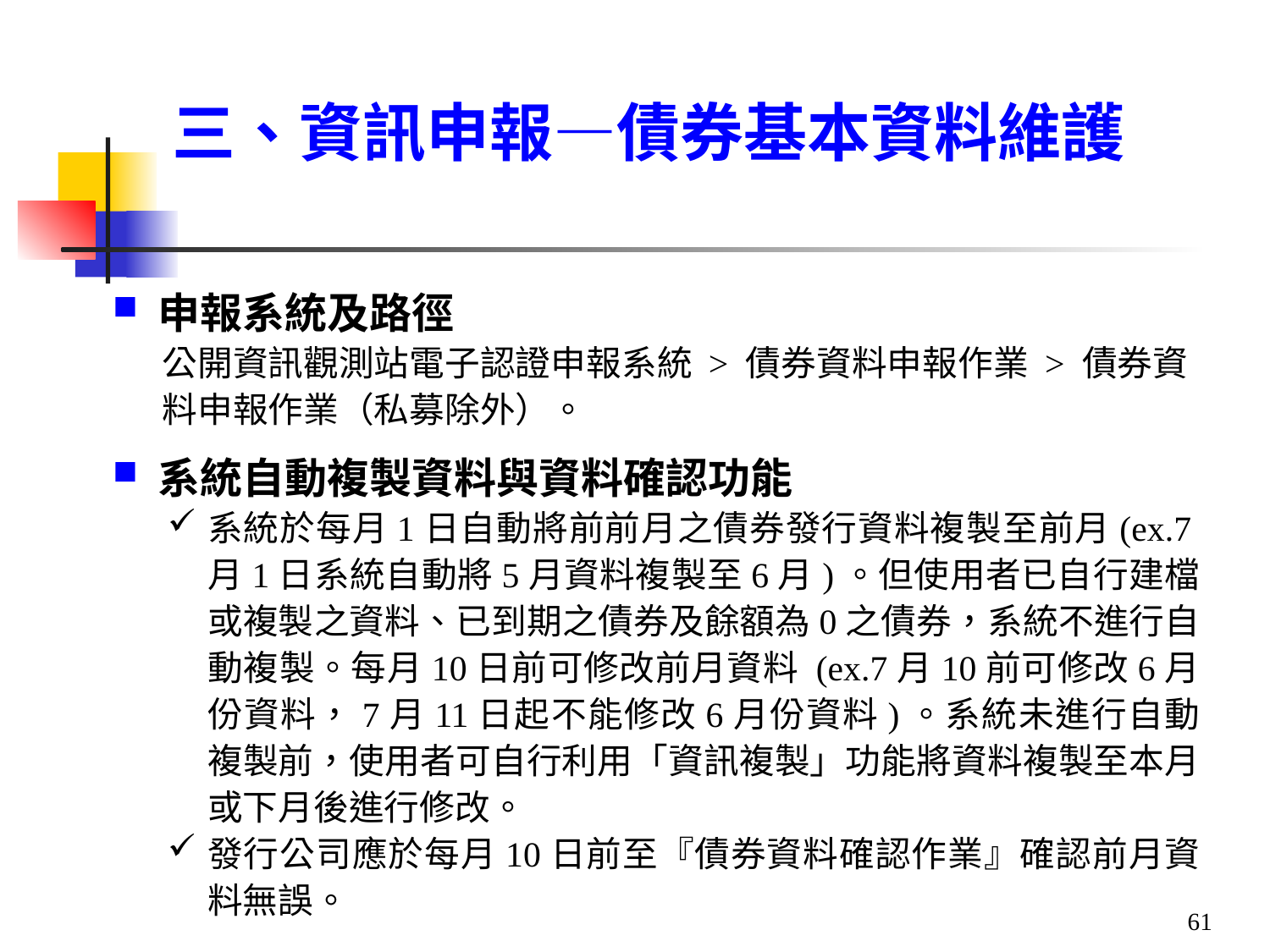

# 三、資訊申報—債券基本資料維護
申報系統及路徑
公開資訊觀測站電子認證申報系統 > 債券資料申報作業 > 債券資料申報作業（私募除外）。
系統自動複製資料與資料確認功能
系統於每月1日自動將前前月之債券發行資料複製至前月(ex.7月1日系統自動將5月資料複製至6月)。但使用者已自行建檔或複製之資料、已到期之債券及餘額為0之債券，系統不進行自動複製。每月10日前可修改前月資料 (ex.7月10前可修改6月份資料，7月11日起不能修改6月份資料)。系統未進行自動複製前，使用者可自行利用「資訊複製」功能將資料複製至本月或下月後進行修改。
發行公司應於每月10日前至『債券資料確認作業』確認前月資料無誤。
61